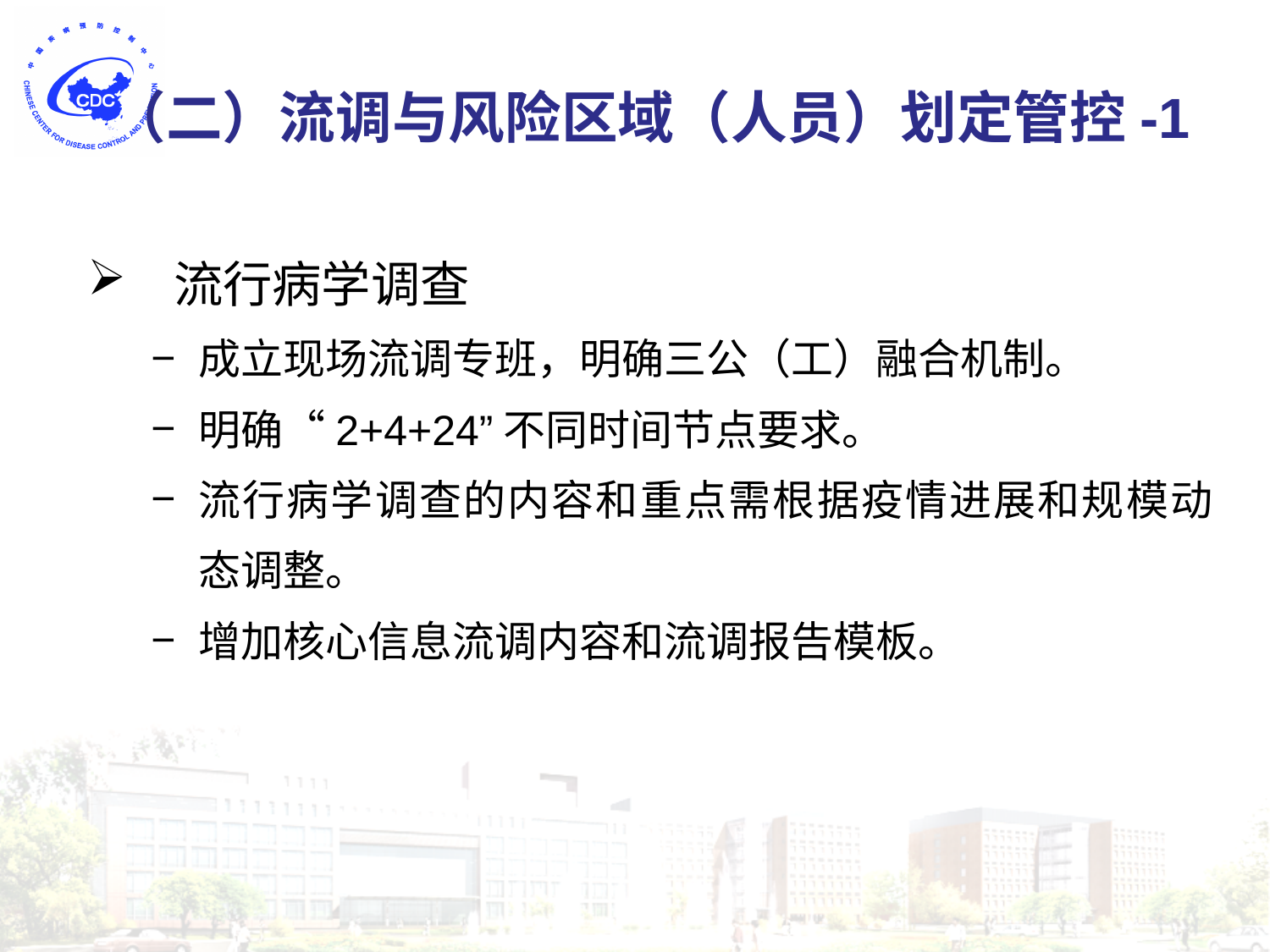

（二）流调与风险区域（人员）划定管控-1
 流行病学调查
成立现场流调专班，明确三公（工）融合机制。
明确“2+4+24”不同时间节点要求。
流行病学调查的内容和重点需根据疫情进展和规模动态调整。
增加核心信息流调内容和流调报告模板。